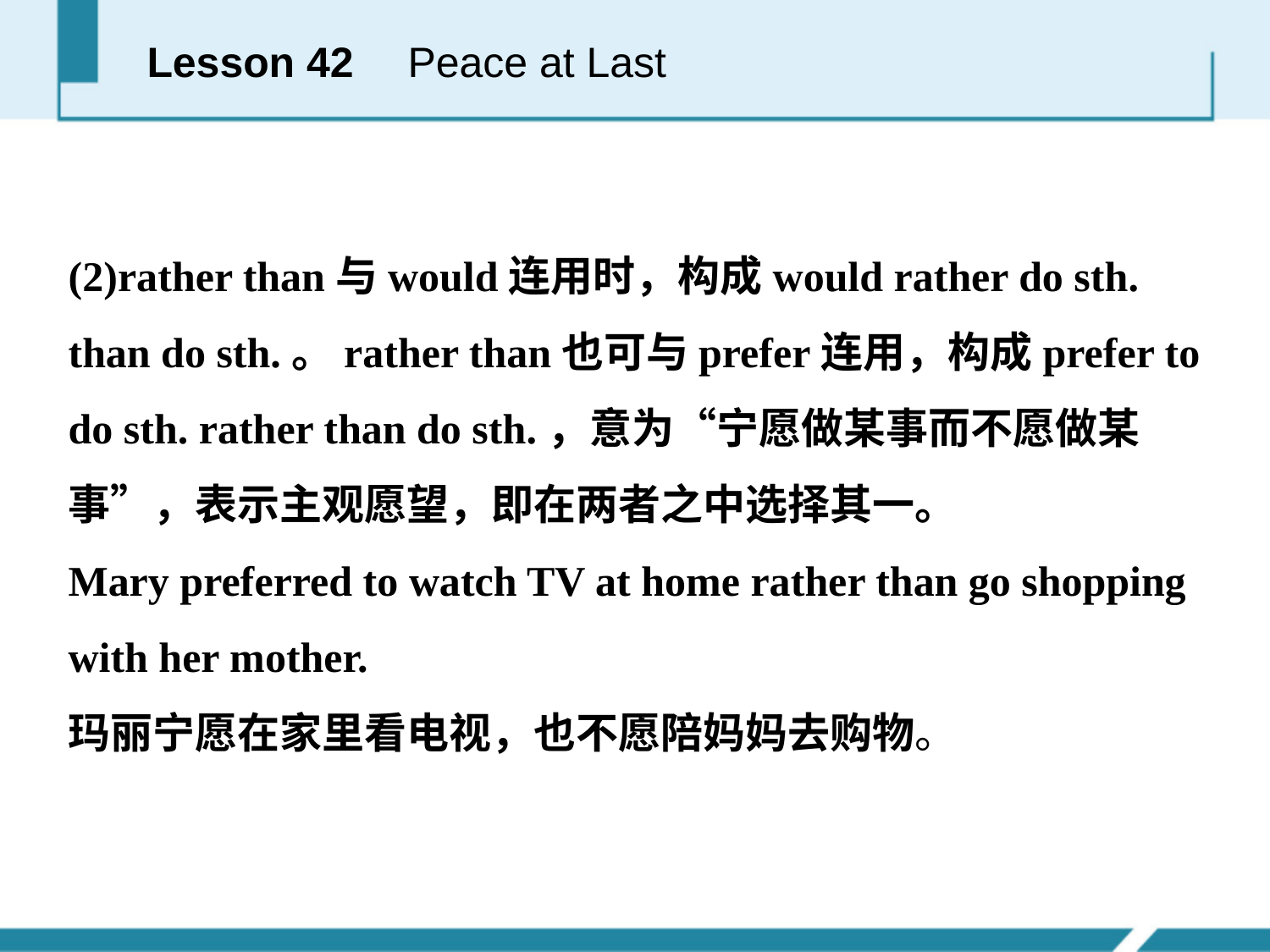

Lesson 42   Peace at Last

(2)rather than与would连用时，构成would rather do sth. than do sth.。rather than也可与prefer连用，构成prefer to do sth. rather than do sth.，意为“宁愿做某事而不愿做某事”，表示主观愿望，即在两者之中选择其一。
Mary preferred to watch TV at home rather than go shopping with her mother.
玛丽宁愿在家里看电视，也不愿陪妈妈去购物。